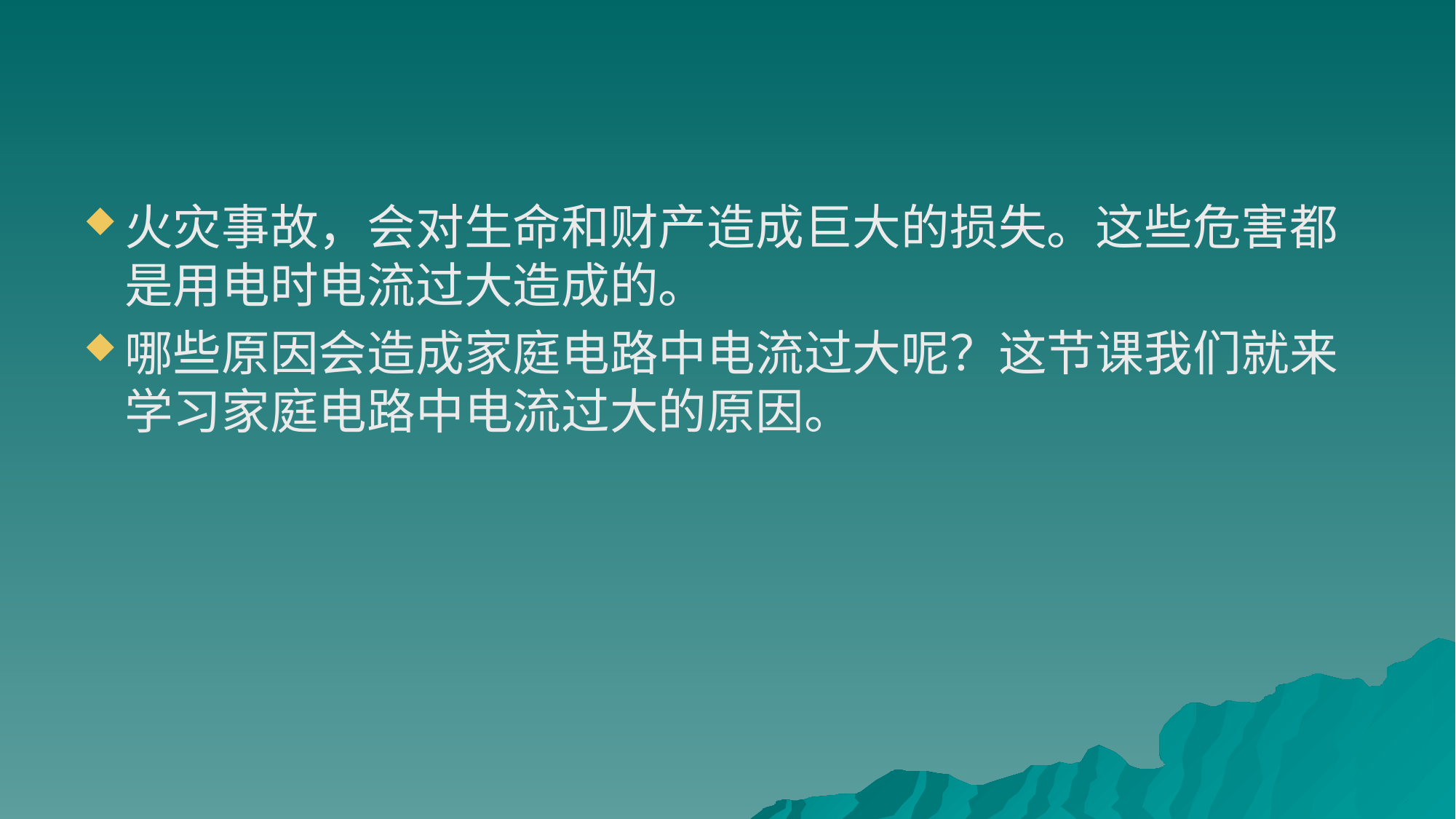

#
火灾事故，会对生命和财产造成巨大的损失。这些危害都是用电时电流过大造成的。
哪些原因会造成家庭电路中电流过大呢？这节课我们就来学习家庭电路中电流过大的原因。